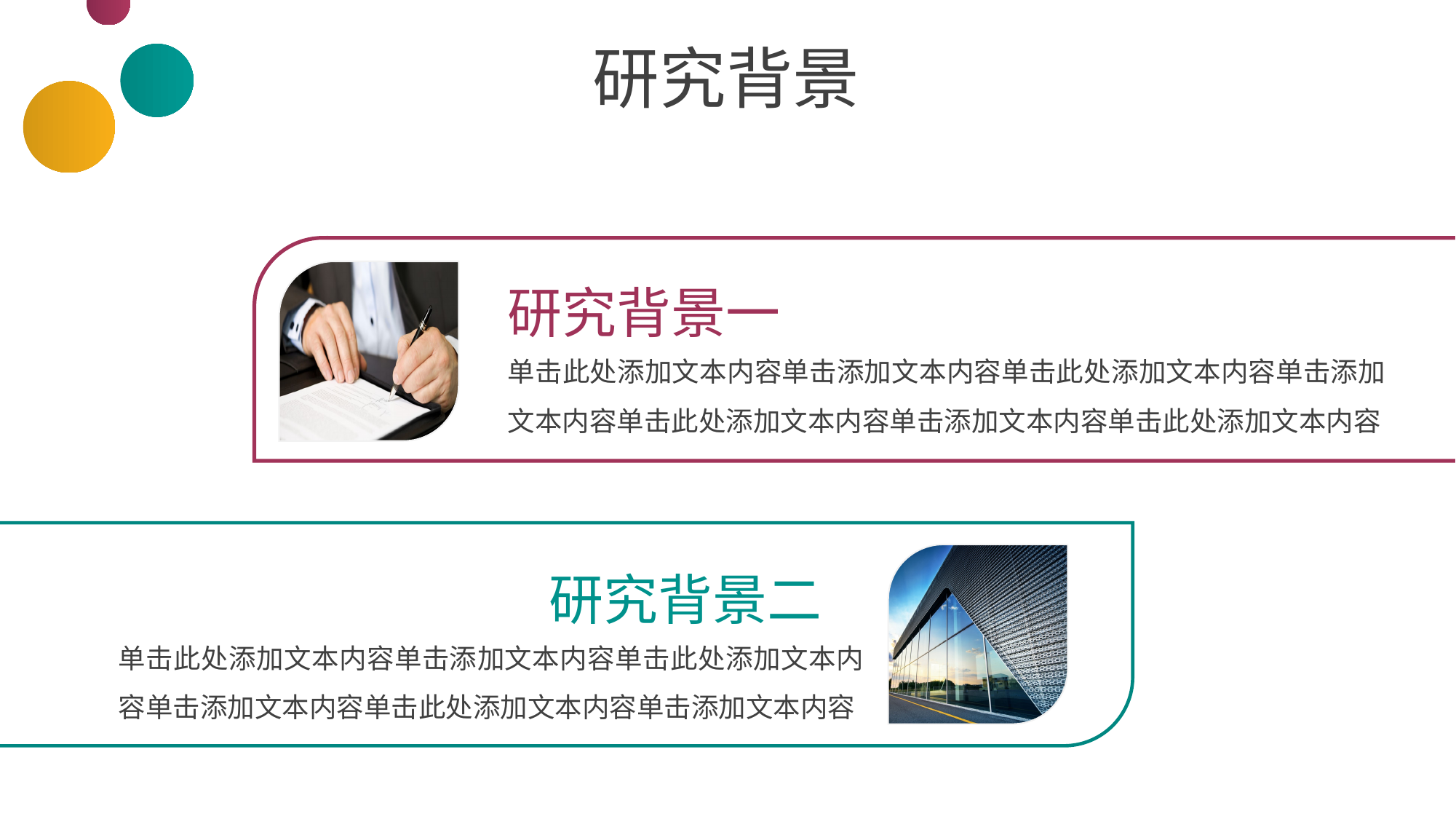

研究背景

研究背景一

单击此处添加文本内容单击添加文本内容单击此处添加文本内容单击添加文本内容单击此处添加文本内容单击添加文本内容单击此处添加文本内容

研究背景二

单击此处添加文本内容单击添加文本内容单击此处添加文本内容单击添加文本内容单击此处添加文本内容单击添加文本内容